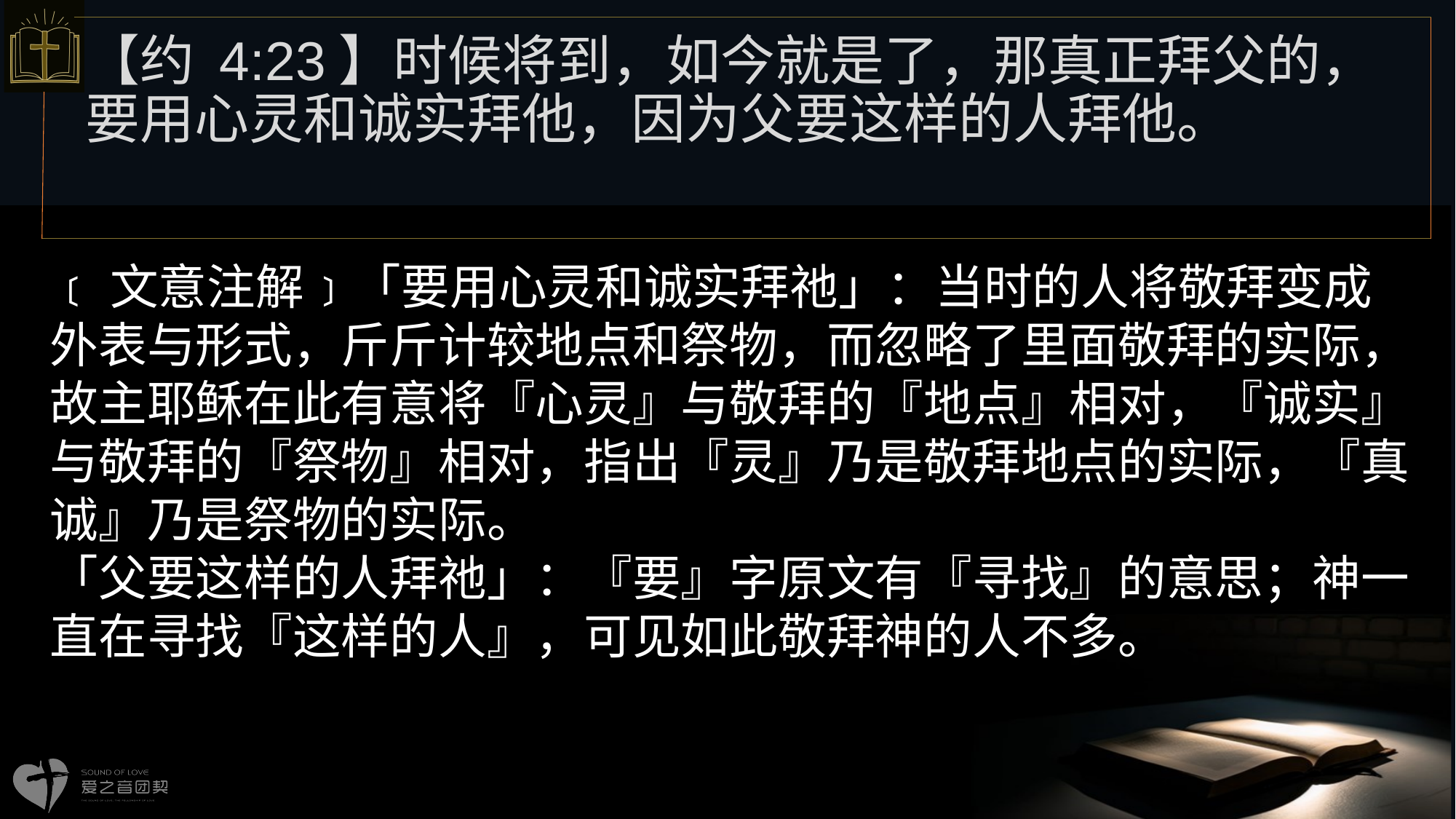

【约 4:23】时候将到，如今就是了，那真正拜父的，要用心灵和诚实拜他，因为父要这样的人拜他。
# ﹝文意注解﹞「要用心灵和诚实拜祂」：当时的人将敬拜变成外表与形式，斤斤计较地点和祭物，而忽略了里面敬拜的实际，故主耶稣在此有意将『心灵』与敬拜的『地点』相对，『诚实』与敬拜的『祭物』相对，指出『灵』乃是敬拜地点的实际，『真诚』乃是祭物的实际。 「父要这样的人拜祂」：『要』字原文有『寻找』的意思；神一直在寻找『这样的人』，可见如此敬拜神的人不多。